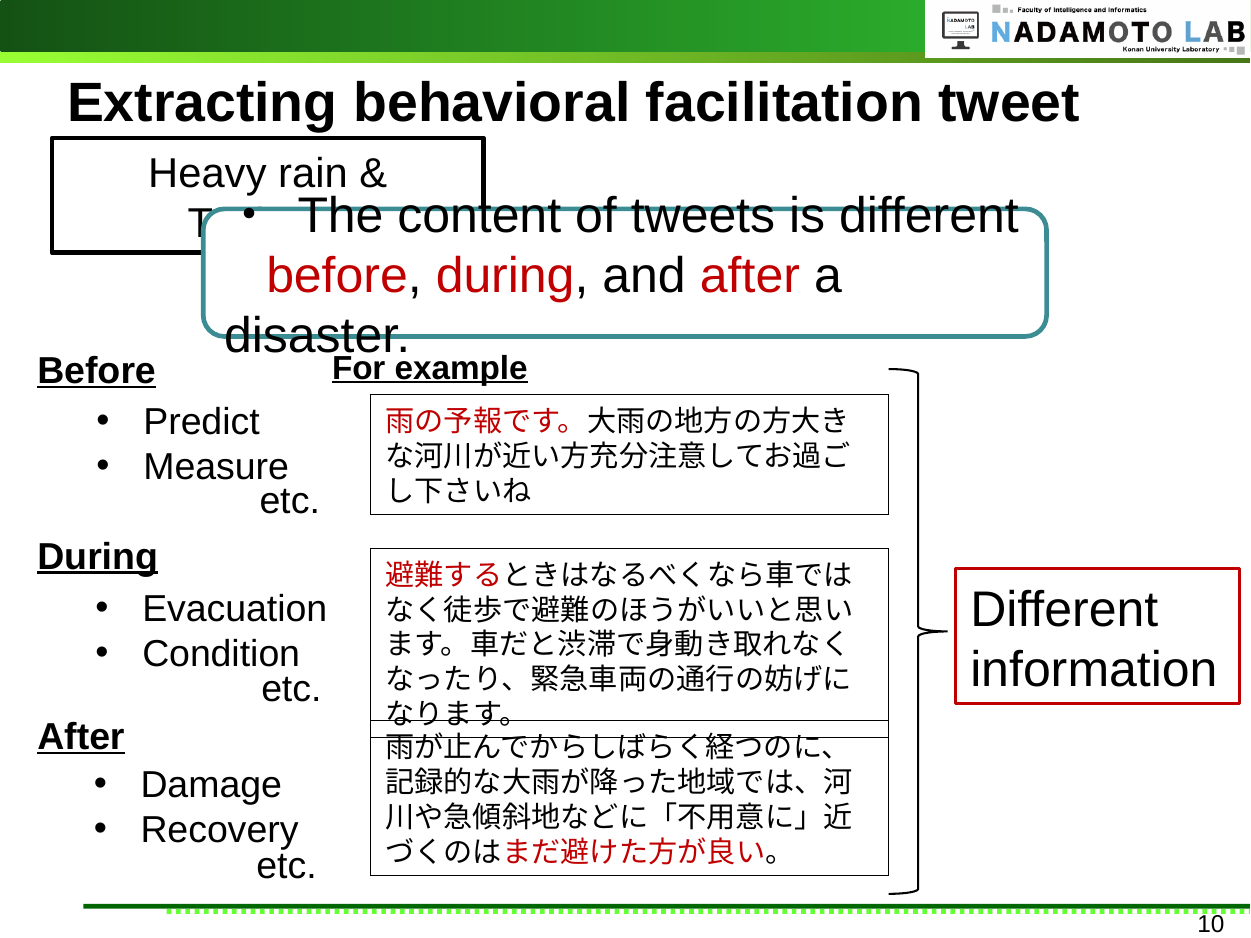

# Extracting behavioral facilitation tweet
Heavy rain & Typhoon
・ The content of tweets is different
   before, during, and after a disaster.
For example
Before

Predict
Measure
雨の予報です。大雨の地方の方大きな河川が近い方充分注意してお過ごし下さいね
etc.
During
避難するときはなるべくなら車ではなく徒歩で避難のほうがいいと思います。車だと渋滞で身動き取れなくなったり、緊急車両の通行の妨げになります。
Different
information
Evacuation
Condition
etc.
After
雨が止んでからしばらく経つのに、記録的な大雨が降った地域では、河川や急傾斜地などに「不用意に」近づくのはまだ避けた方が良い。
Damage
Recovery
etc.
10